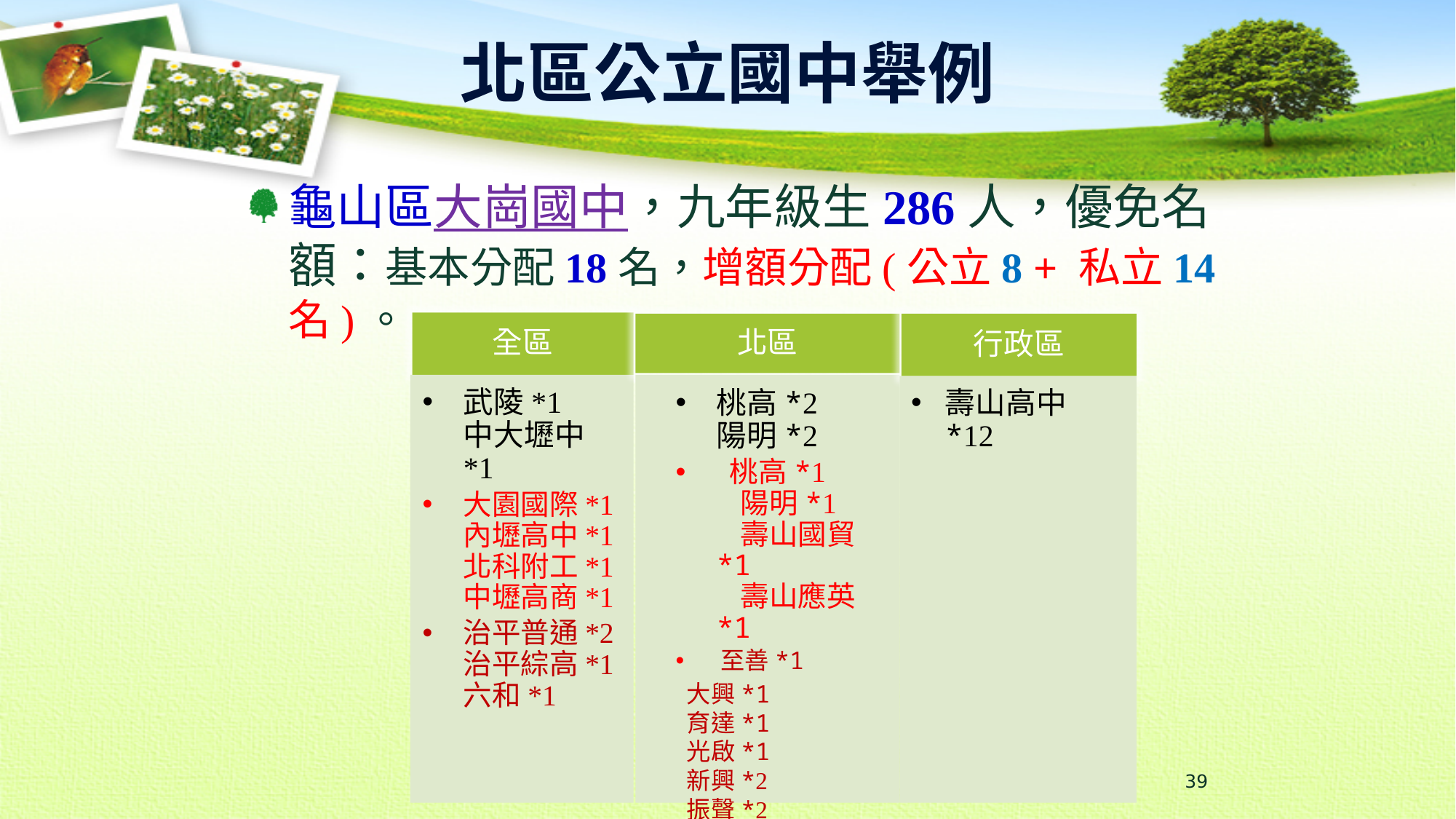

北區公立國中舉例
龜山區大崗國中，九年級生286人，優免名額：基本分配18名，增額分配(公立8 + 私立14名)。
全區
行政區
北區
武陵*1
中大壢中*1
大園國際*1
內壢高中*1
北科附工*1
中壢高商*1
治平普通*2
治平綜高*1六和*1
桃高*2
陽明*2
 桃高*1
 陽明*1
 壽山國貿*1
 壽山應英*1
 至善*1
      大興*1
      育達*1
      光啟*1
      新興*2
      振聲*2
      啟英*2
壽山高中*12

39